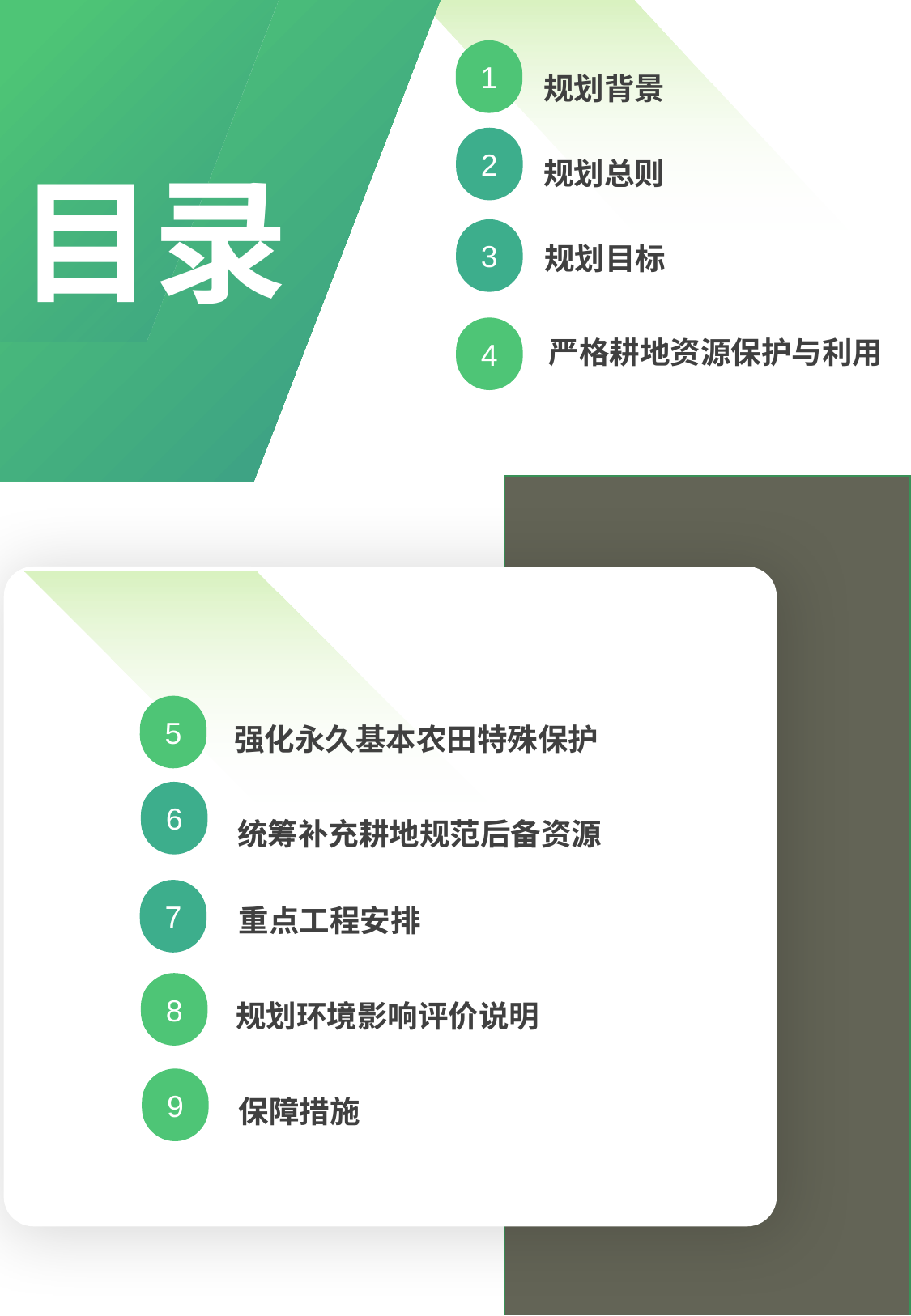

1
规划背景
2
规划总则
规划目标
3
严格耕地资源保护与利用
4
目录

5
强化永久基本农田特殊保护
6
统筹补充耕地规范后备资源
重点工程安排
7
8
规划环境影响评价说明
9
保障措施